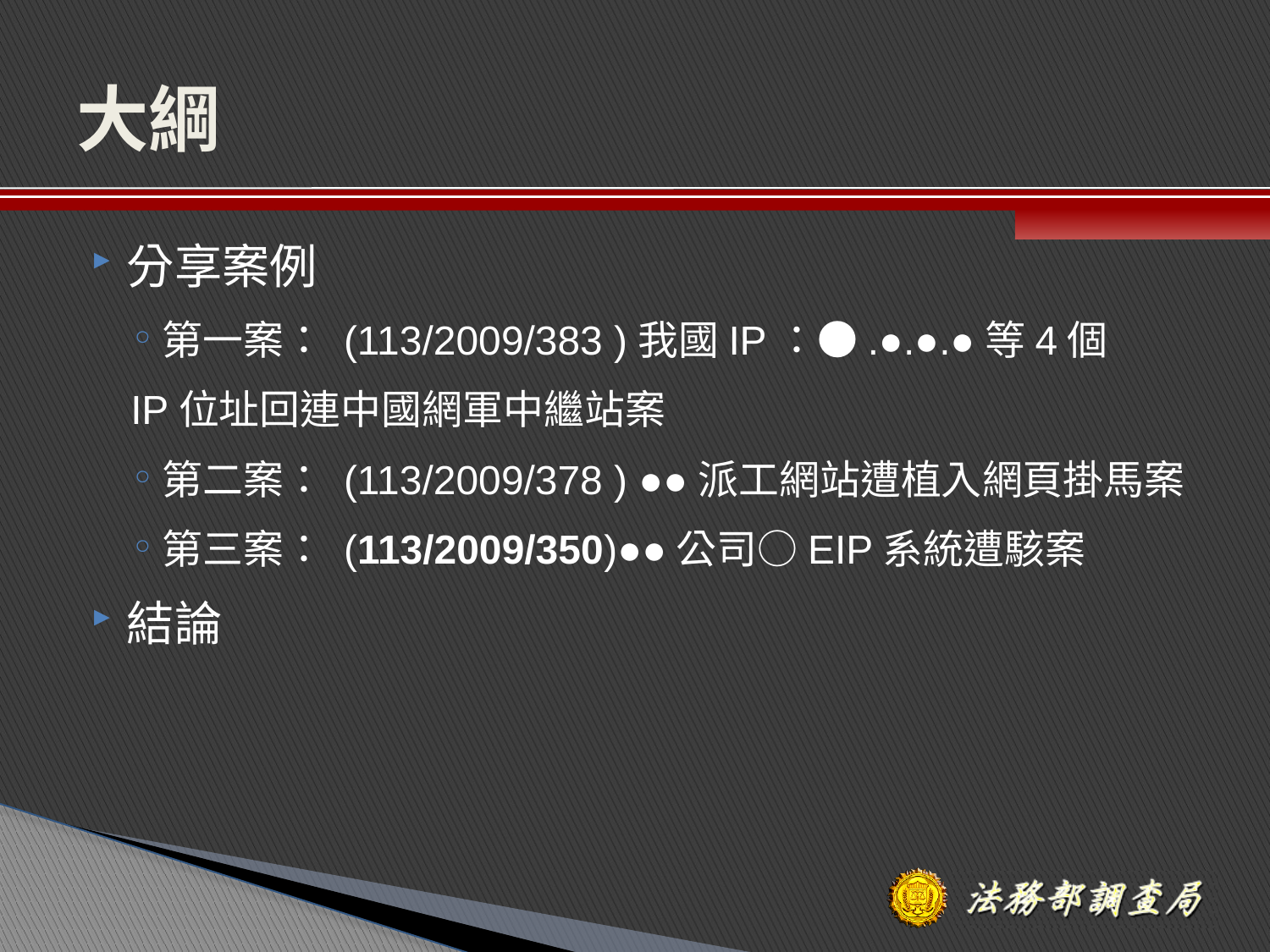

# 大綱
分享案例
第一案： (113/2009/383 )我國IP：●.●.●.●等4個
IP位址回連中國網軍中繼站案
第二案： (113/2009/378 ) ●●派工網站遭植入網頁掛馬案
第三案： (113/2009/350)●●公司○EIP系統遭駭案
結論